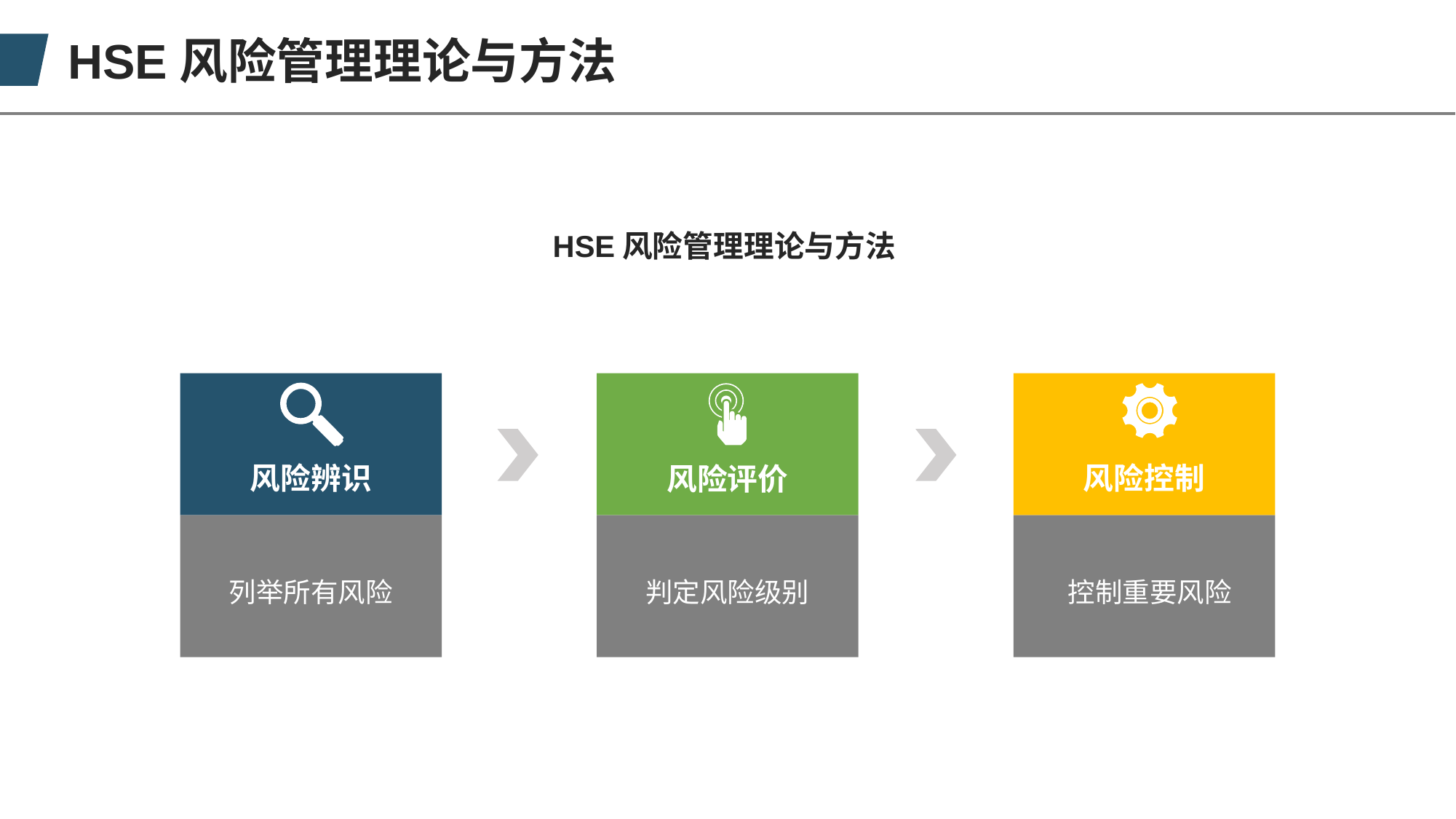

HSE风险管理理论与方法

HSE风险管理理论与方法

风险辨识
风险控制
风险评价

列举所有风险
判定风险级别
控制重要风险